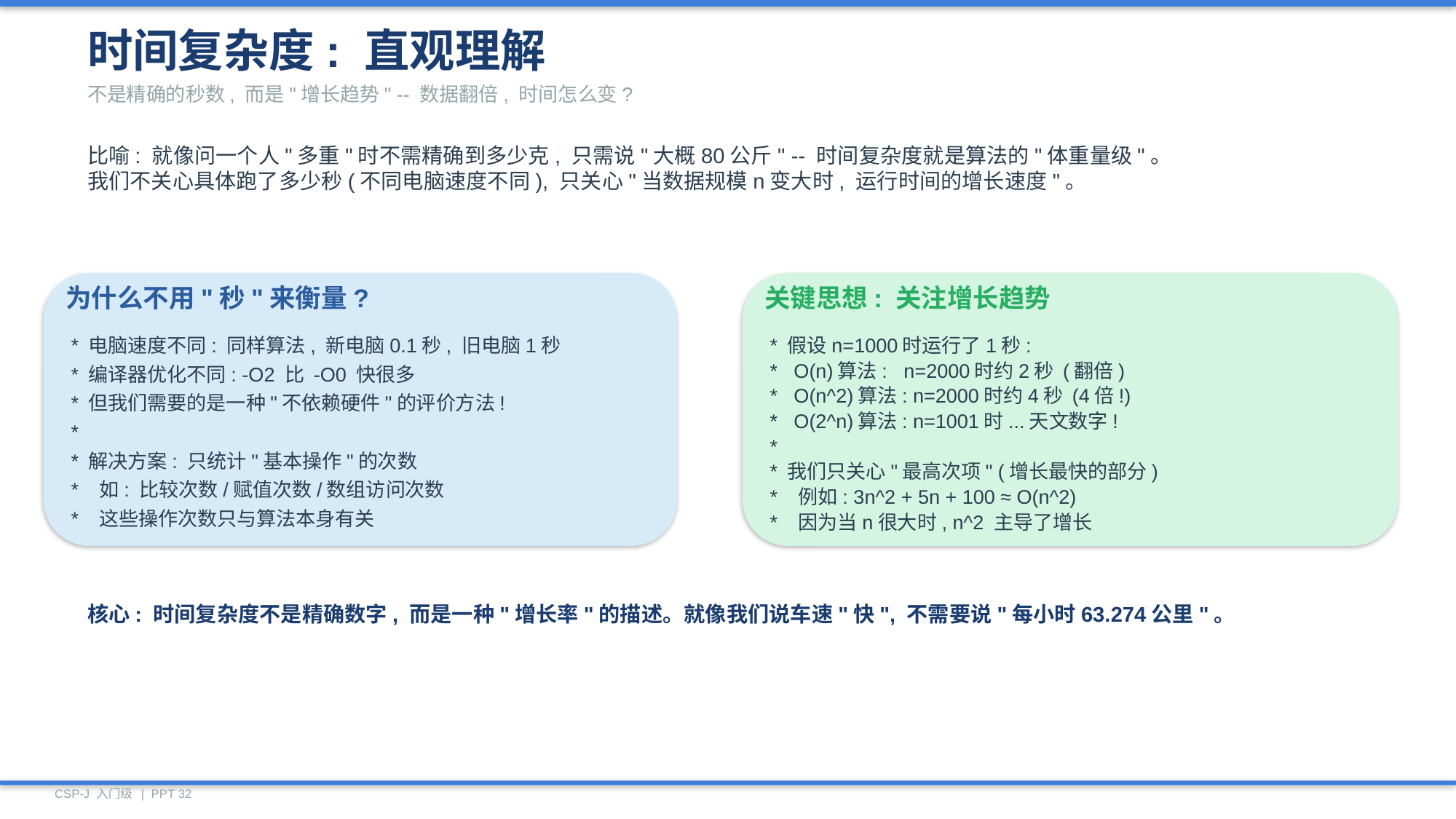

时间复杂度: 直观理解
不是精确的秒数, 而是"增长趋势" -- 数据翻倍, 时间怎么变?
比喻: 就像问一个人"多重"时不需精确到多少克, 只需说"大概80公斤" -- 时间复杂度就是算法的"体重量级"。
我们不关心具体跑了多少秒(不同电脑速度不同), 只关心"当数据规模n变大时, 运行时间的增长速度"。

为什么不用"秒"来衡量?
关键思想: 关注增长趋势
* 电脑速度不同: 同样算法, 新电脑0.1秒, 旧电脑1秒
* 假设n=1000时运行了1秒:
*   O(n)算法:   n=2000时约2秒 (翻倍)
* 编译器优化不同: -O2 比 -O0 快很多
*   O(n^2)算法: n=2000时约4秒 (4倍!)
* 但我们需要的是一种"不依赖硬件"的评价方法!
*   O(2^n)算法: n=1001时...天文数字!
*
*
* 解决方案: 只统计"基本操作"的次数
* 我们只关心"最高次项" (增长最快的部分)
*   如: 比较次数/赋值次数/数组访问次数
*   例如: 3n^2 + 5n + 100 ≈ O(n^2)
*   这些操作次数只与算法本身有关
*   因为当n很大时, n^2 主导了增长
核心: 时间复杂度不是精确数字, 而是一种"增长率"的描述。就像我们说车速"快", 不需要说"每小时63.274公里"。

CSP-J 入门级  |  PPT 32